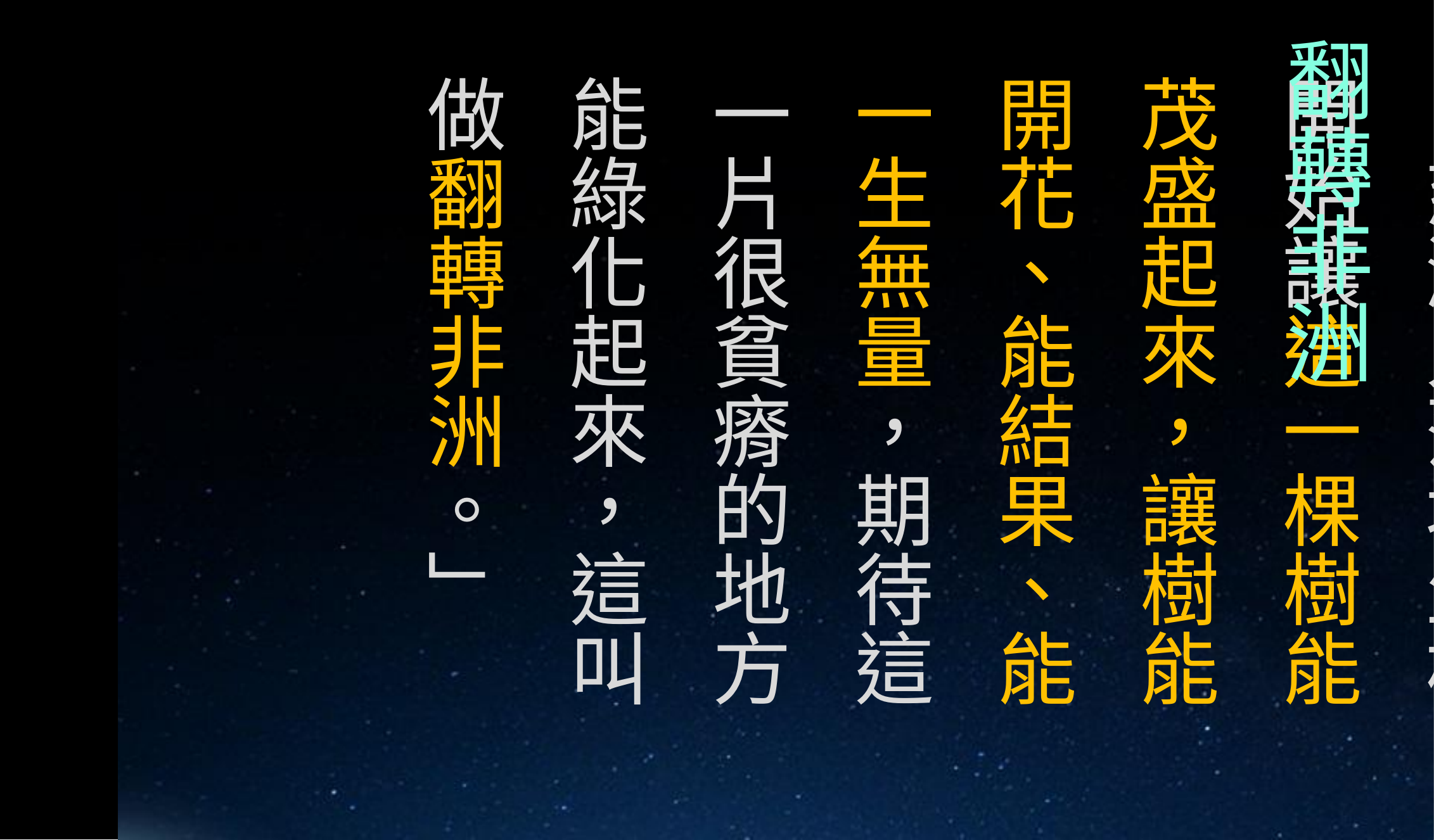

上人曾慈示方向：
「慈濟人落地生根，開始讓這一棵樹能茂盛起來，讓樹能開花、能結果、能一生無量，期待這一片很貧瘠的地方能綠化起來，這叫做翻轉非洲。」
# 翻轉非洲